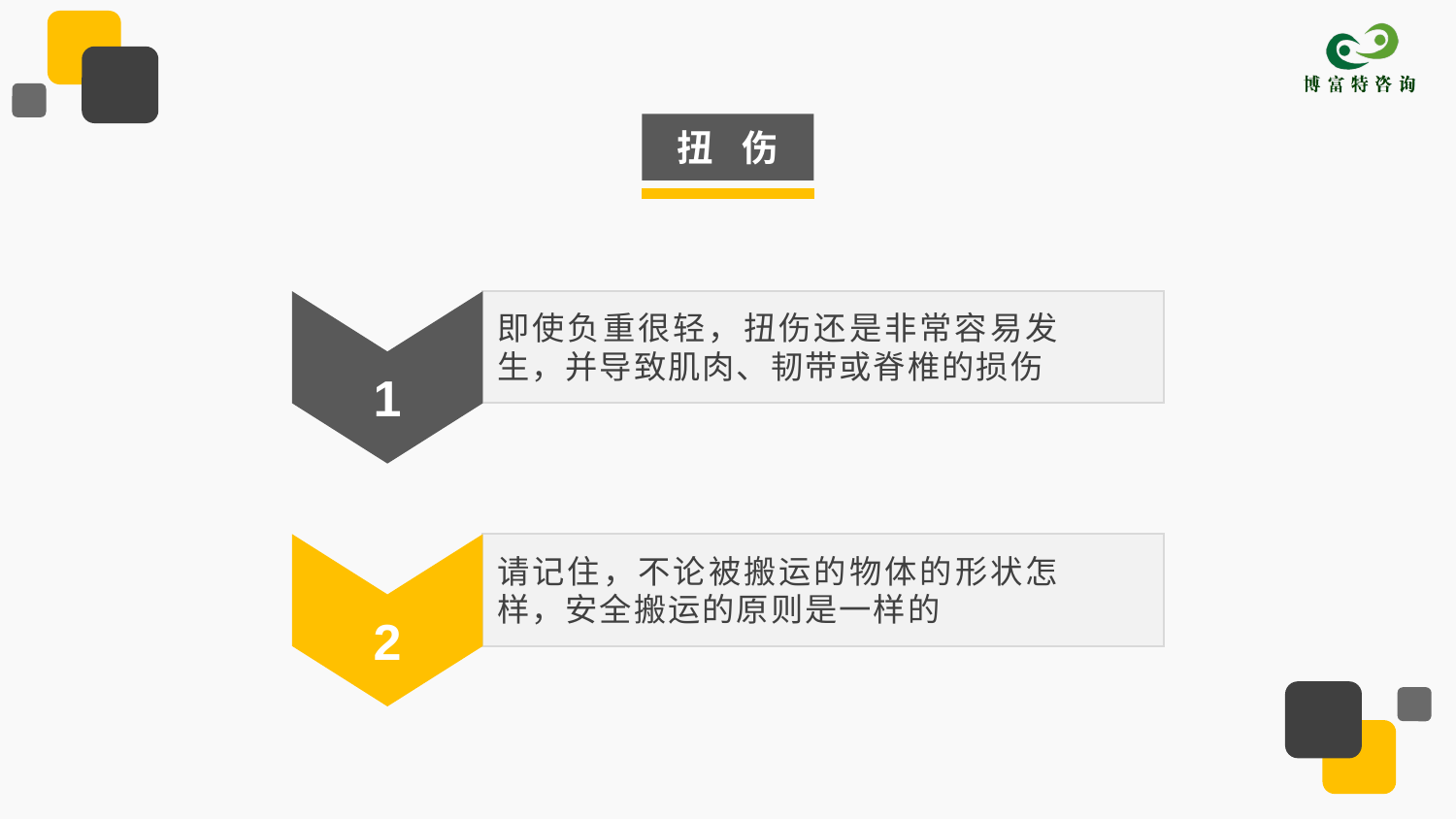

扭  伤
1

即使负重很轻，扭伤还是非常容易发生，并导致肌肉、韧带或脊椎的损伤
2

请记住，不论被搬运的物体的形状怎样，安全搬运的原则是一样的